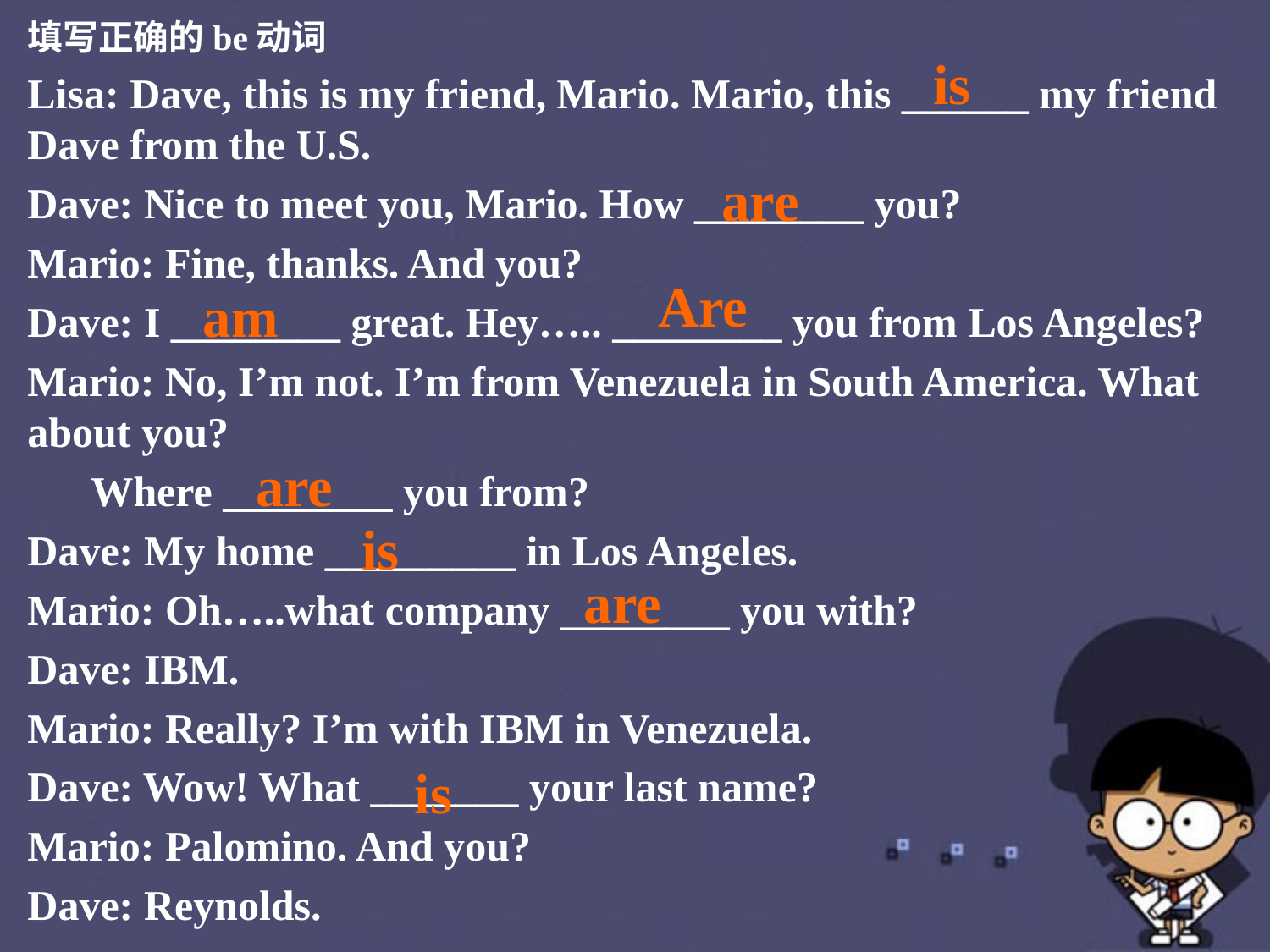

填写正确的be动词
Lisa: Dave, this is my friend, Mario. Mario, this ______ my friend Dave from the U.S.
Dave: Nice to meet you, Mario. How ________ you?
Mario: Fine, thanks. And you?
Dave: I ________ great. Hey….. ________ you from Los Angeles?
Mario: No, I’m not. I’m from Venezuela in South America. What about you?
      Where ________ you from?
Dave: My home _________ in Los Angeles.
Mario: Oh…..what company ________ you with?
Dave: IBM.
Mario: Really? I’m with IBM in Venezuela.
Dave: Wow! What _______ your last name?
Mario: Palomino. And you?
Dave: Reynolds.
is
are
Are
am
are
is
are
is